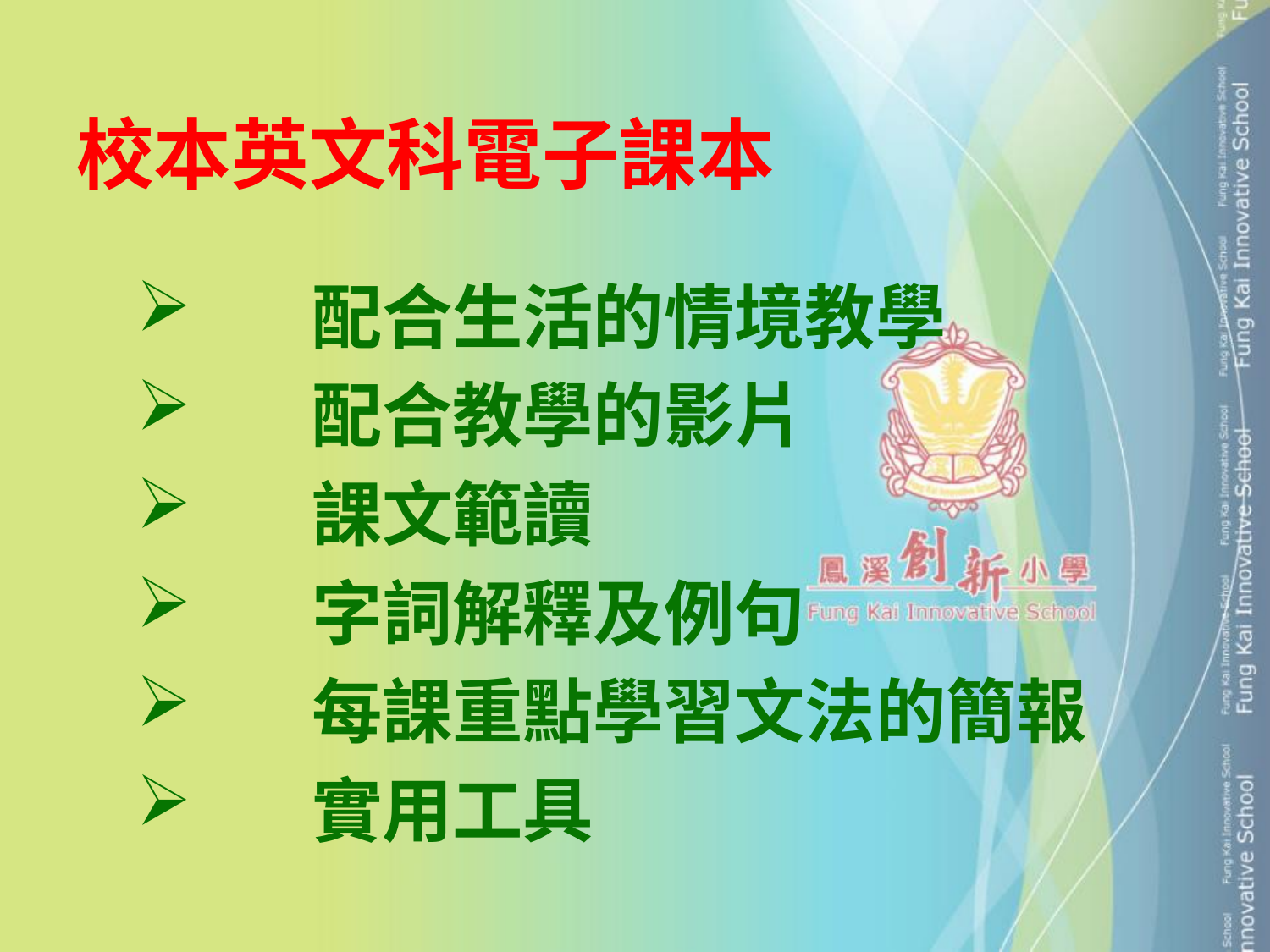

# 校本英文科電子課本
	配合生活的情境教學
	配合教學的影片
	課文範讀
	字詞解釋及例句
	每課重點學習文法的簡報
	實用工具